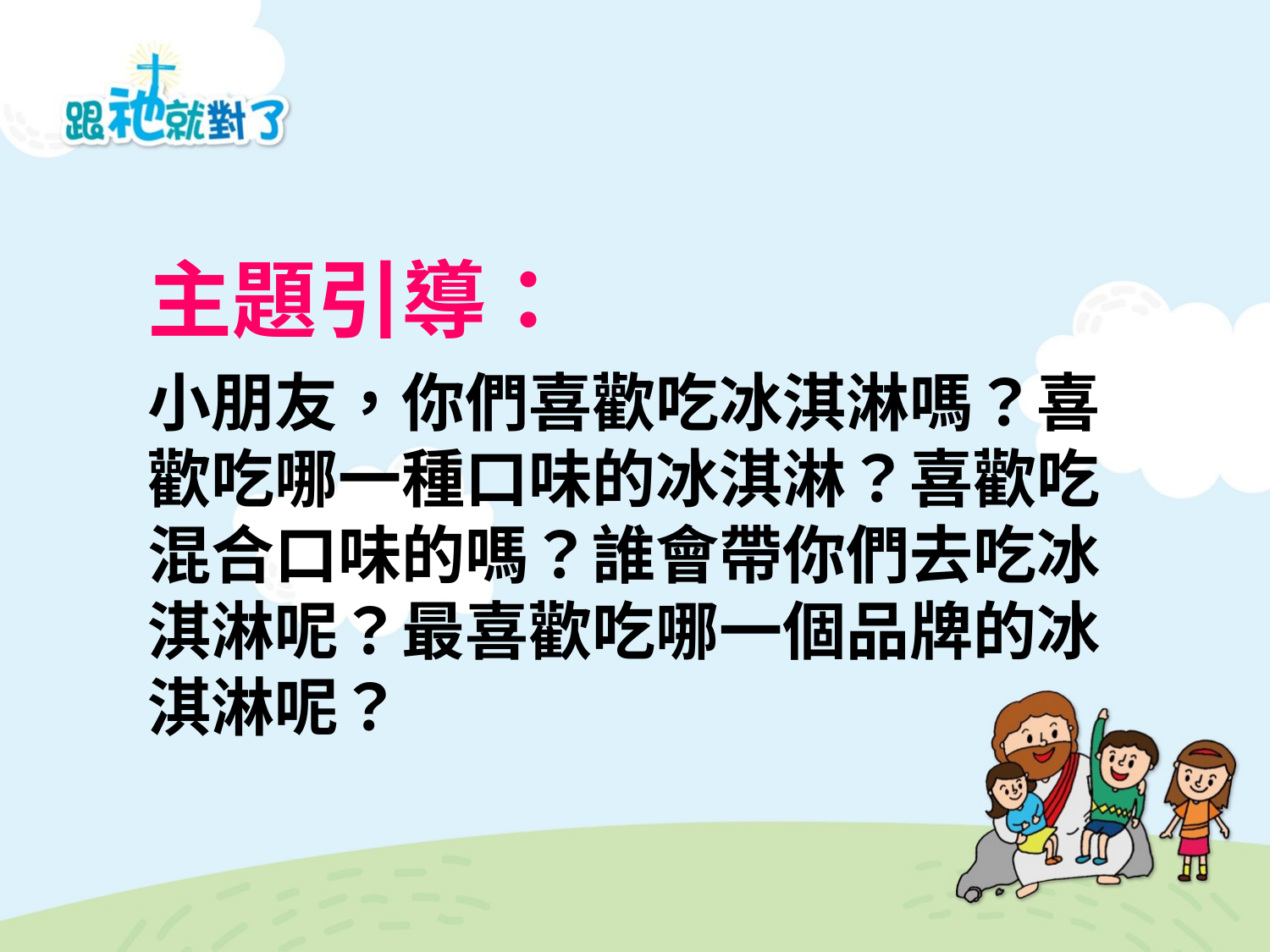

主題引導：
小朋友，你們喜歡吃冰淇淋嗎？喜歡吃哪一種口味的冰淇淋？喜歡吃混合口味的嗎？誰會帶你們去吃冰淇淋呢？最喜歡吃哪一個品牌的冰淇淋呢？